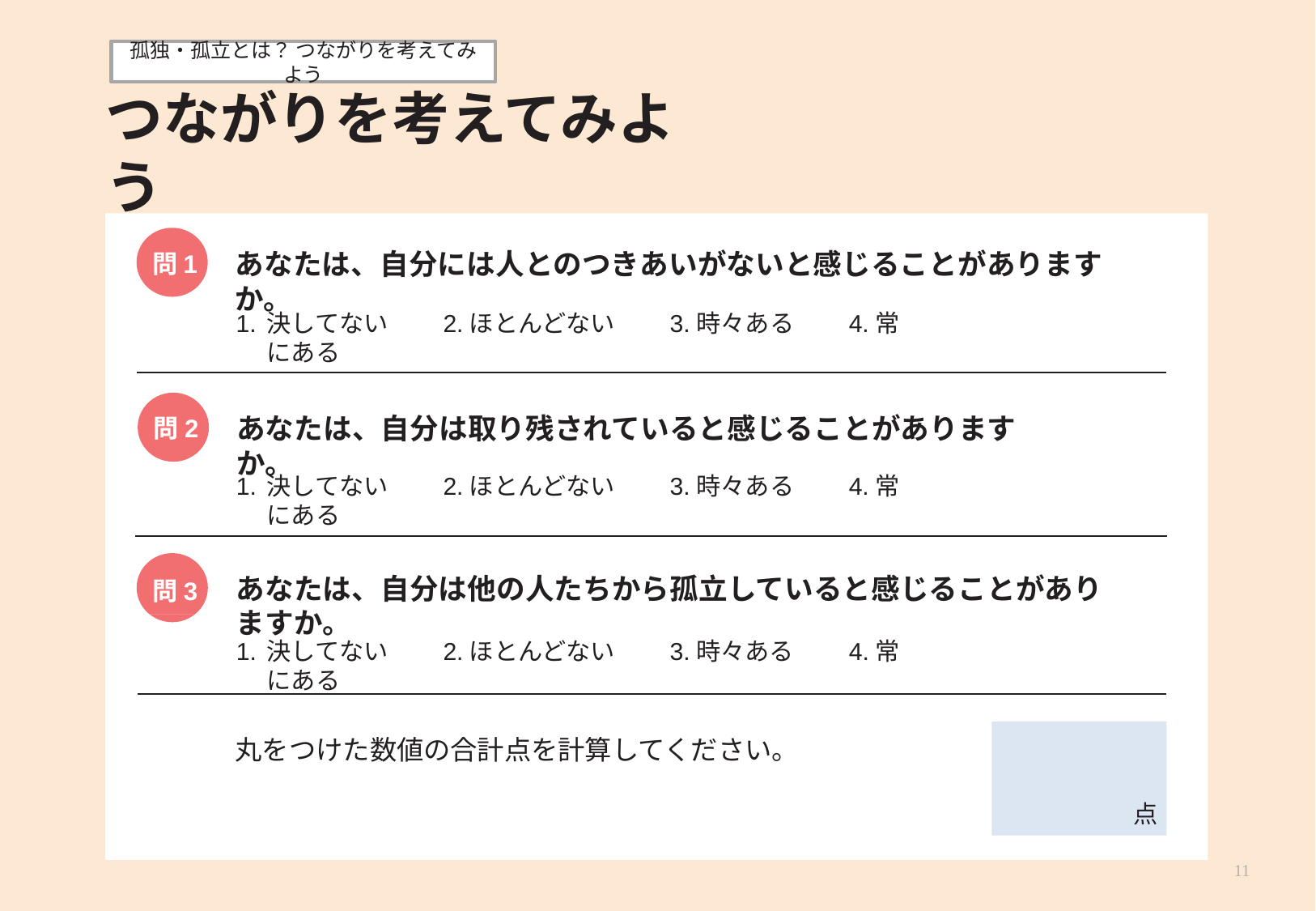

孤独・孤立とは？ つながりを考えてみよう
# つながりを考えてみよう

あなたは、自分には人とのつきあいがないと感じることがありますか。
問1
決してない　　2.ほとんどない　　3.時々ある　　4.常にある

あなたは、自分は取り残されていると感じることがありますか。
問2
決してない　　2.ほとんどない　　3.時々ある　　4.常にある

あなたは、自分は他の人たちから孤立していると感じることがありますか。
問3

決してない　　2.ほとんどない　　3.時々ある　　4.常にある

丸をつけた数値の合計点を計算してください。
問3
点
11